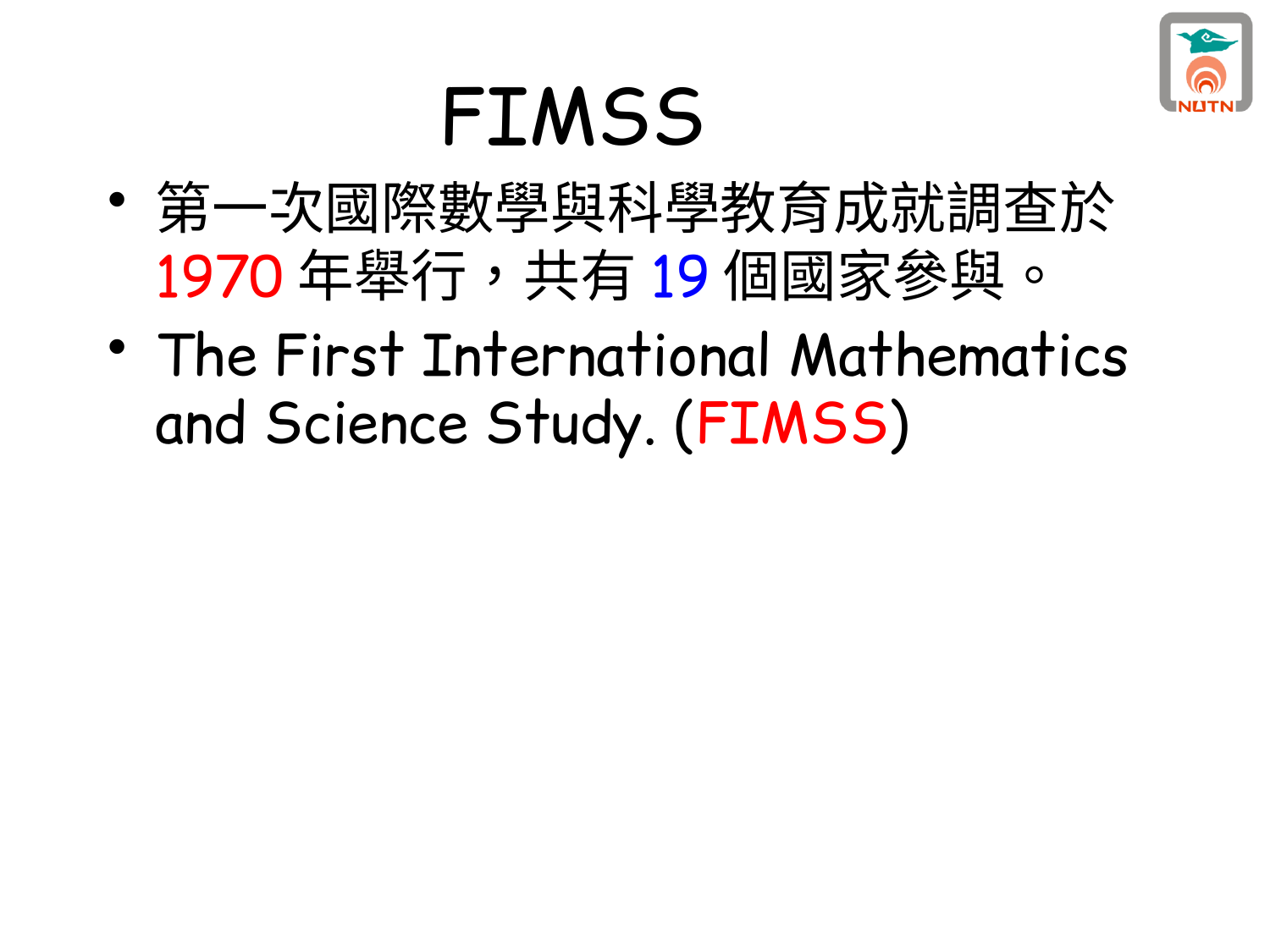

# FIMSS
第一次國際數學與科學教育成就調查於1970年舉行，共有19個國家參與。
The First International Mathematics and Science Study. (FIMSS)